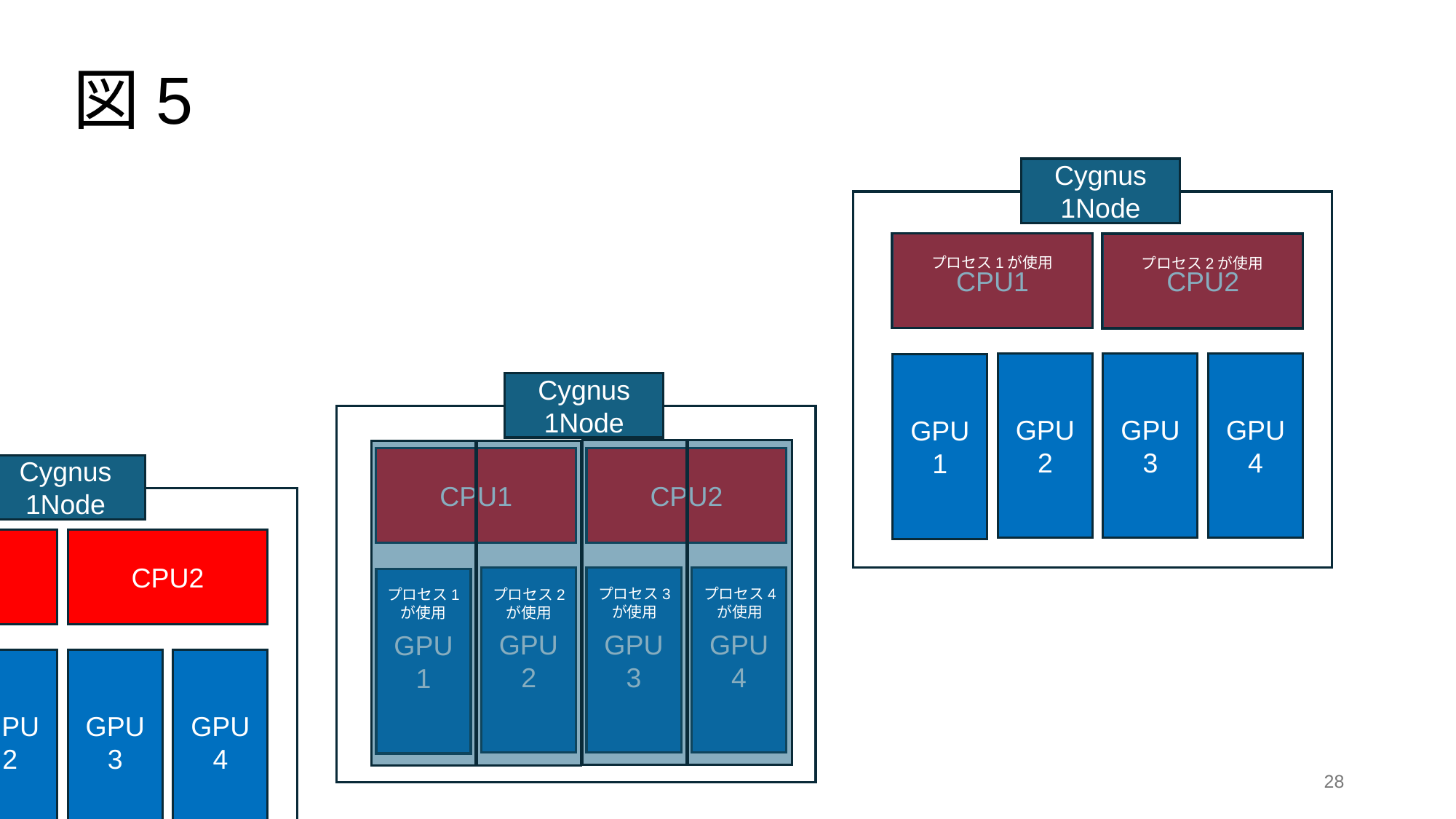

# 図5
Cygnus 1Node

CPU1
CPU2
GPU2
GPU3
GPU4
GPU1
プロセス1が使用

プロセス2が使用

Cygnus 1Node

CPU1
CPU2
GPU2
GPU3
GPU4
GPU1
プロセス3
が使用
プロセス4
が使用
プロセス1
が使用
プロセス2
が使用
Cygnus 1Node

CPU1
CPU2
GPU2
GPU3
GPU4
GPU1
28